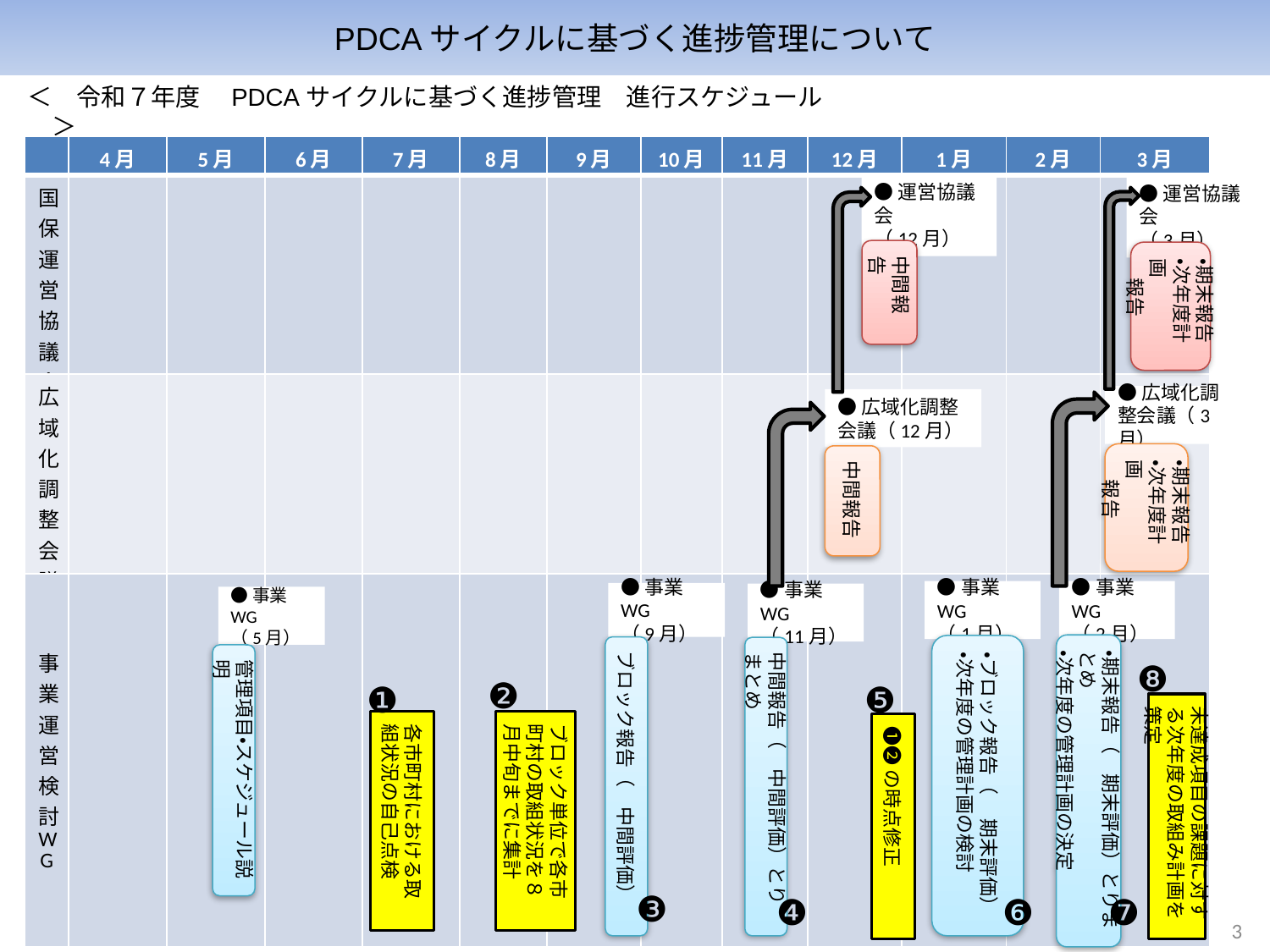

PDCAサイクルに基づく進捗管理について
＜　令和７年度　PDCAサイクルに基づく進捗管理　進行スケジュール　＞
|  | 4月 | 5月 | 6月 | 7月 | 8月 | 9月 | 10月 | 11月 | 12月 | 1月 | 2月 | 3月 |
| --- | --- | --- | --- | --- | --- | --- | --- | --- | --- | --- | --- | --- |
| 国保運営協議会 |  |  |  |  |  |  |  |  |  |  |  |  |
| 広域化調整会議 |  |  |  |  |  |  |  |  |  |  |  |  |
| 事業運営検討WG |  |  |  |  |  |  |  |  |  |  |  |  |
●運営協議会
（12月）
中間報告
●運営協議会
（3月）
・期末報告
・次年度計画
　報告

●広域化調整会議（3月）
・期末報告
・次年度計画
　報告
●広域化調整会議（12月）
中間報告

●事業WG
（1月）
・ブロック報告（　 期末評価）
・次年度の管理計画の検討
●事業WG
（2月）
・期末報告（　期末評価）とりまとめ
・次年度の管理計画の決定
●事業WG
（9月）
ブロック報告（　中間評価）
●事業WG
（11月）
中間報告（　中間評価）とりまとめ
●事業WG
（5月）
管理項目・スケジュール説明
❽
未達成項目の課題に対する次年度の取組み計画を策定
❷
ブロック単位で各市町村の取組状況を８ 月中旬までに集計
❺
➊➋の時点修正
❶
各市町村における取組状況の自己点検
❸
❹
❻
❼
3